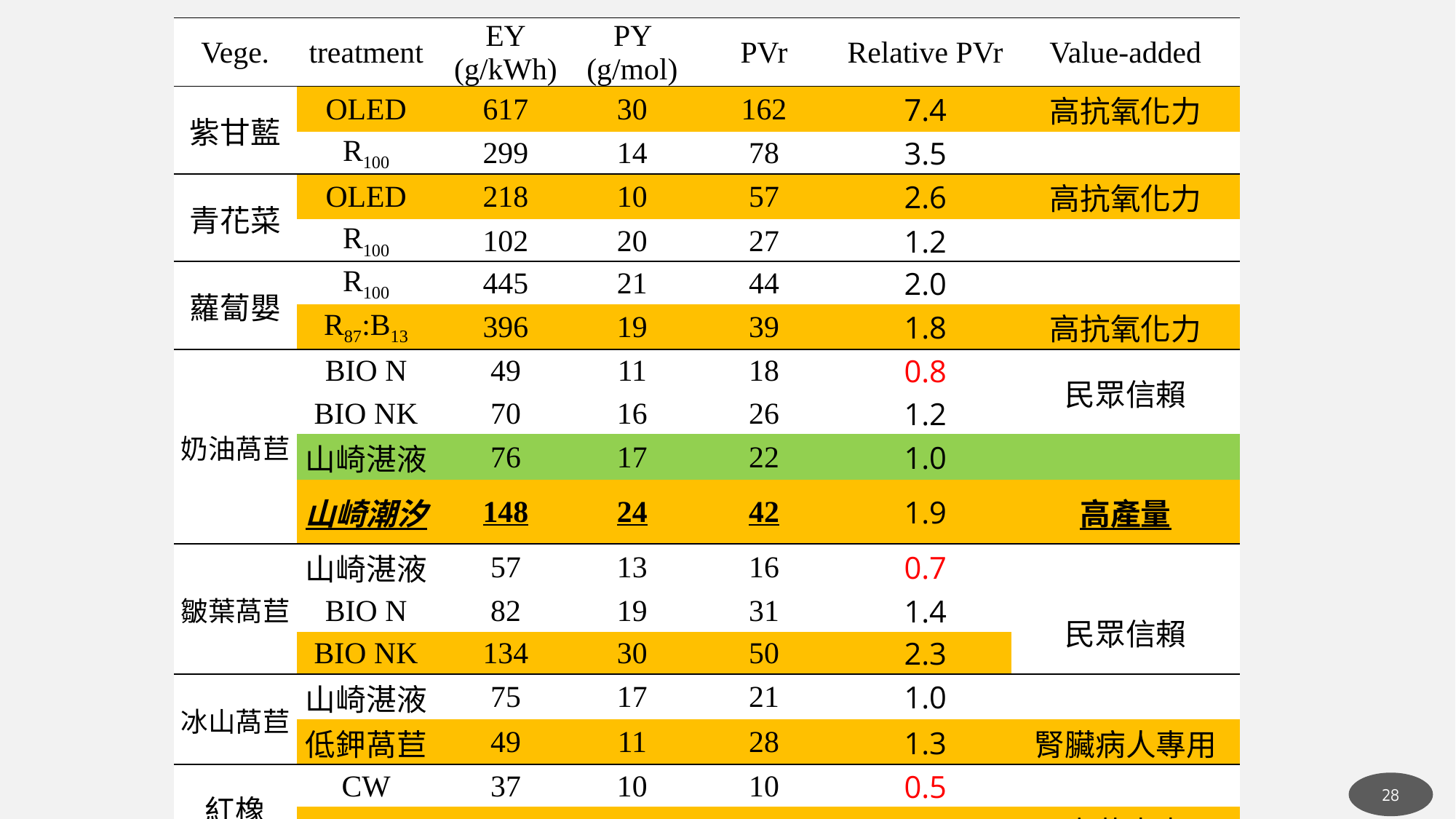

| Vege. | treatment | EY (g/kWh) | PY (g/mol) | PVr | Relative PVr | Value-added |
| --- | --- | --- | --- | --- | --- | --- |
| 紫甘藍 | OLED | 617 | 30 | 162 | 7.4 | 高抗氧化力 |
|  | R100 | 299 | 14 | 78 | 3.5 |  |
| 青花菜 | OLED | 218 | 10 | 57 | 2.6 | 高抗氧化力 |
|  | R100 | 102 | 20 | 27 | 1.2 |  |
| 蘿蔔嬰 | R100 | 445 | 21 | 44 | 2.0 |  |
|  | R87:B13 | 396 | 19 | 39 | 1.8 | 高抗氧化力 |
| 奶油萵苣 | BIO N | 49 | 11 | 18 | 0.8 | 民眾信賴 |
|  | BIO NK | 70 | 16 | 26 | 1.2 |  |
|  | 山崎湛液 | 76 | 17 | 22 | 1.0 |  |
|  | 山崎潮汐 | 148 | 24 | 42 | 1.9 | 高產量 |
| 皺葉萵苣 | 山崎湛液 | 57 | 13 | 16 | 0.7 |  |
|  | BIO N | 82 | 19 | 31 | 1.4 | 民眾信賴 |
|  | BIO NK | 134 | 30 | 50 | 2.3 |  |
| 冰山萵苣 | 山崎湛液 | 75 | 17 | 21 | 1.0 |  |
|  | 低鉀萵苣 | 49 | 11 | 28 | 1.3 | 腎臟病人專用 |
| 紅橡 | CW | 37 | 10 | 10 | 0.5 |  |
|  | SR5SB1 | 37 | 13 | 21 | 1.0 | 高花青素 |
| 芝麻葉 | 山崎潮汐 | 52 | 8 | 107 | 4.9 | 高產量/藥味 |
28